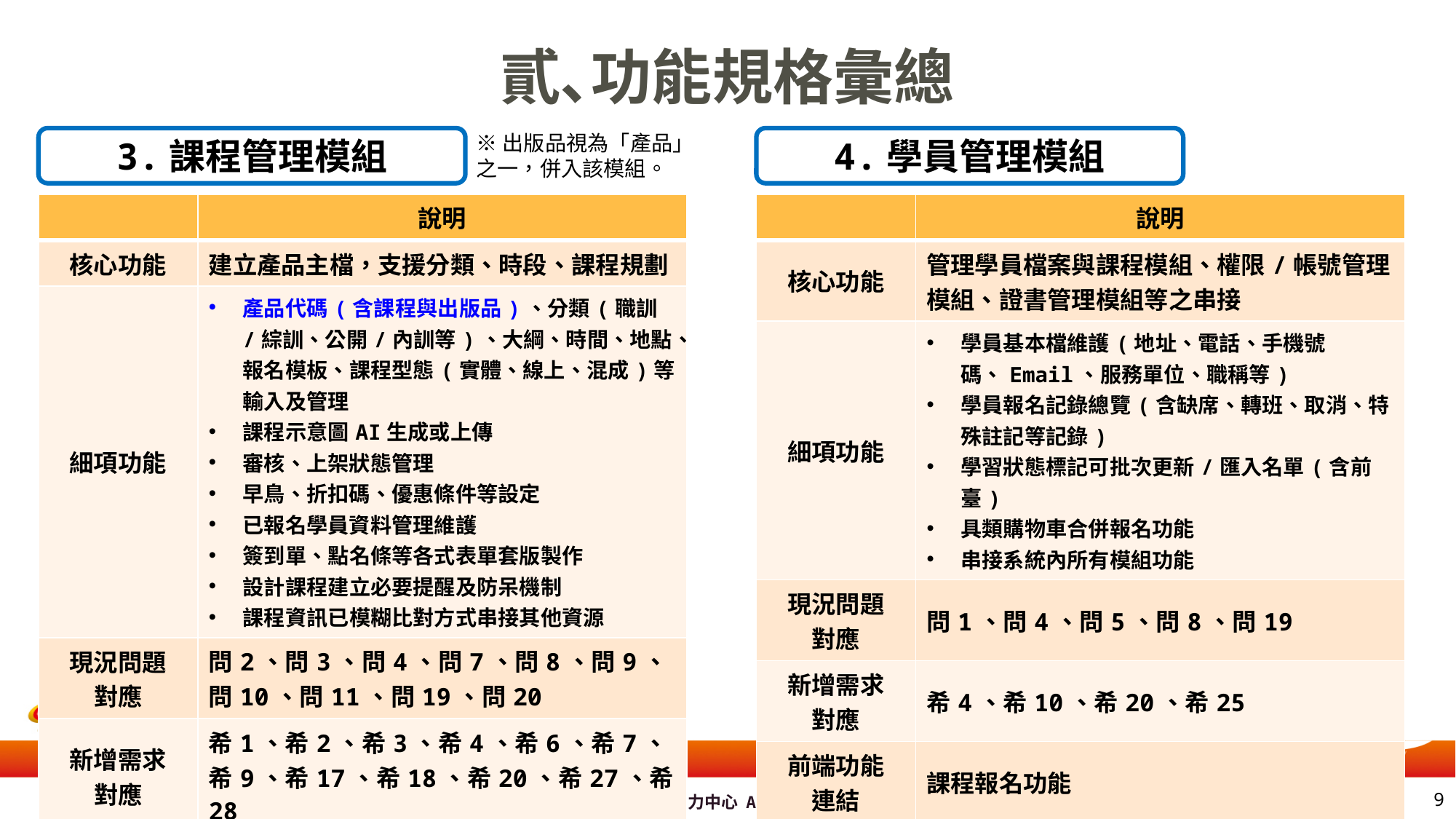

# 貳､功能規格彙總
※出版品視為「產品」之一，併入該模組。
3.課程管理模組
4.學員管理模組
|  | 說明 |
| --- | --- |
| 核心功能 | 建立產品主檔，支援分類、時段、課程規劃 |
| 細項功能 | 產品代碼(含課程與出版品)、分類(職訓/綜訓、公開/內訓等)、大綱、時間、地點、報名模板、課程型態(實體、線上、混成)等輸入及管理 課程示意圖AI生成或上傳 審核、上架狀態管理 早鳥、折扣碼、優惠條件等設定 已報名學員資料管理維護 簽到單、點名條等各式表單套版製作 設計課程建立必要提醒及防呆機制 課程資訊已模糊比對方式串接其他資源 |
| 現況問題 對應 | 問2、問3、問4、問7、問8、問9、問10、問11、問19、問20 |
| 新增需求 對應 | 希1、希2、希3、希4、希6、希7、希9、希17、希18、希20、希27、希28 |
| 前端功能 連結 | 課程查詢功能、課程報名功能 |
| 前置作業 | 須先確立課程代碼設計原理原則 須確保符合ISO規範與現行作業模式 |
|  | 說明 |
| --- | --- |
| 核心功能 | 管理學員檔案與課程模組、權限/帳號管理模組、證書管理模組等之串接 |
| 細項功能 | 學員基本檔維護(地址、電話、手機號碼、Email、服務單位、職稱等) 學員報名記錄總覽(含缺席、轉班、取消、特殊註記等記錄) 學習狀態標記可批次更新/匯入名單(含前臺) 具類購物車合併報名功能 串接系統內所有模組功能 |
| 現況問題 對應 | 問1、問4、問5、問8、問19 |
| 新增需求 對應 | 希4、希10、希20、希25 |
| 前端功能 連結 | 課程報名功能 |
| 前置作業 | 1.須先確立個資加密/隱蔽方式 2.須先定義學員唯一值(身分證號、手機號碼或其他方式) |
9